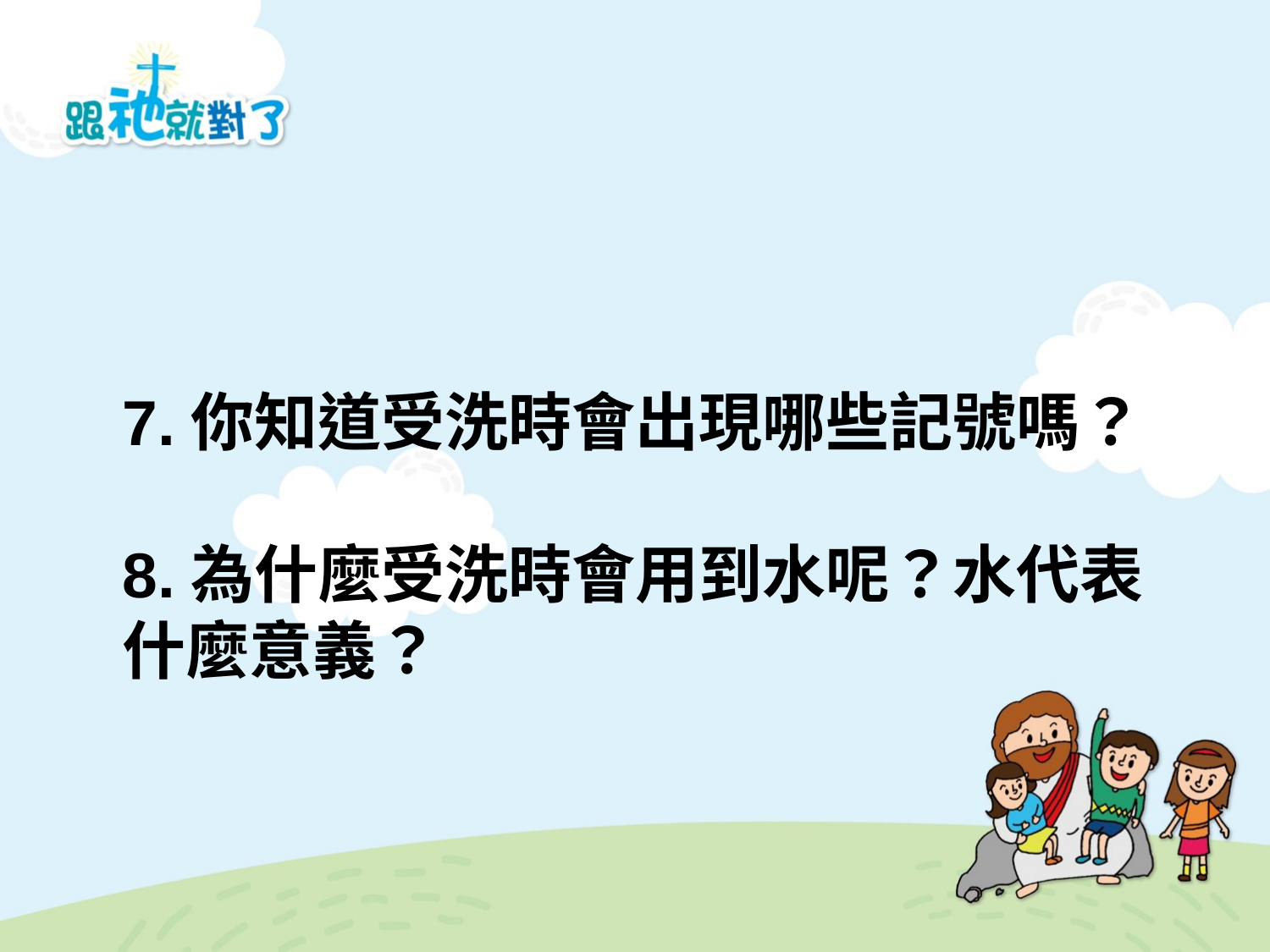

7.你知道受洗時會出現哪些記號嗎？

8.為什麼受洗時會用到水呢？水代表什麼意義？